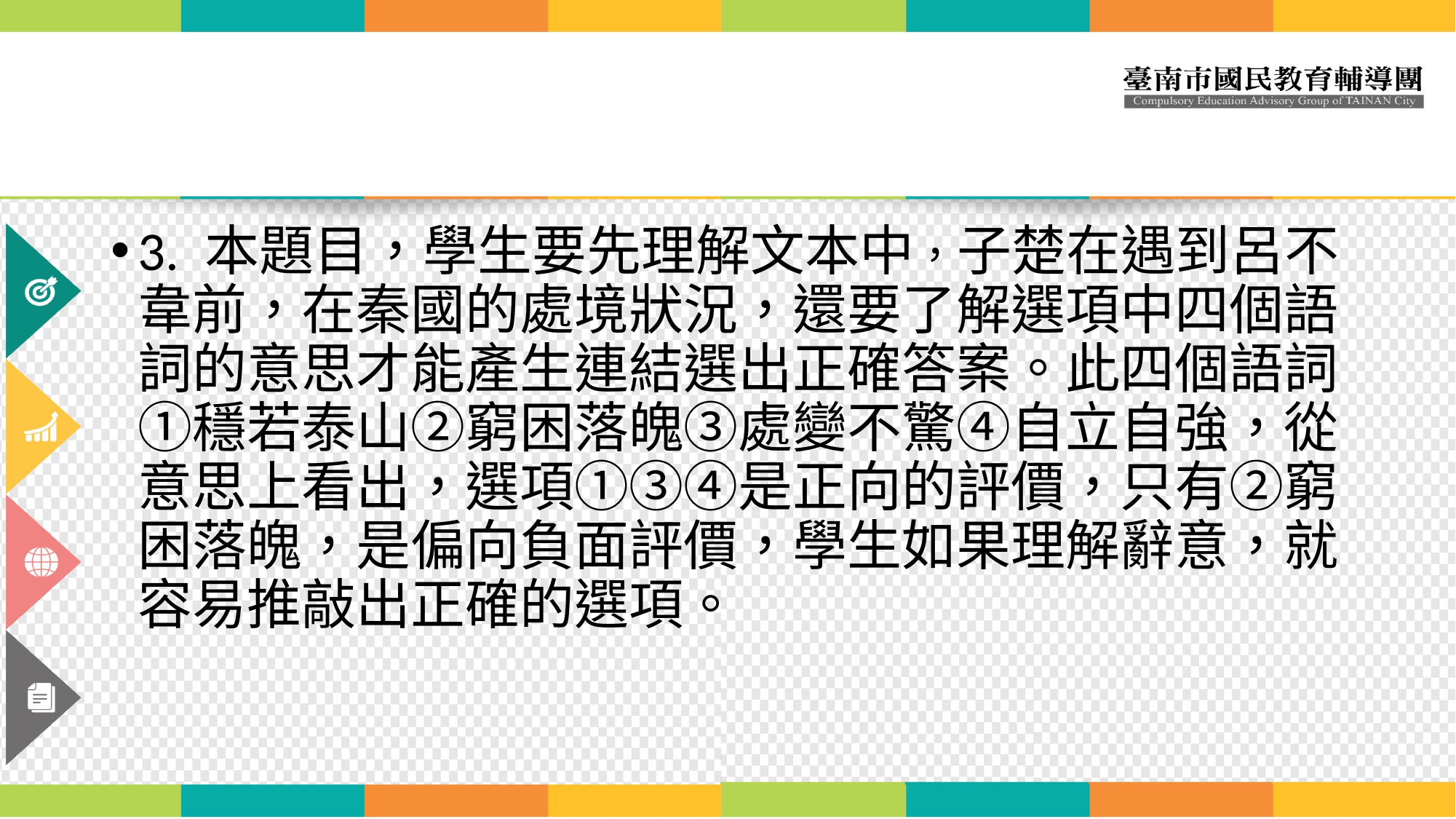

3. 本題目，學生要先理解文本中，子楚在遇到呂不韋前，在秦國的處境狀況，還要了解選項中四個語詞的意思才能產生連結選出正確答案。此四個語詞①穩若泰山②窮困落魄③處變不驚④自立自強，從意思上看出，選項①③④是正向的評價，只有②窮困落魄，是偏向負面評價，學生如果理解辭意，就容易推敲出正確的選項。